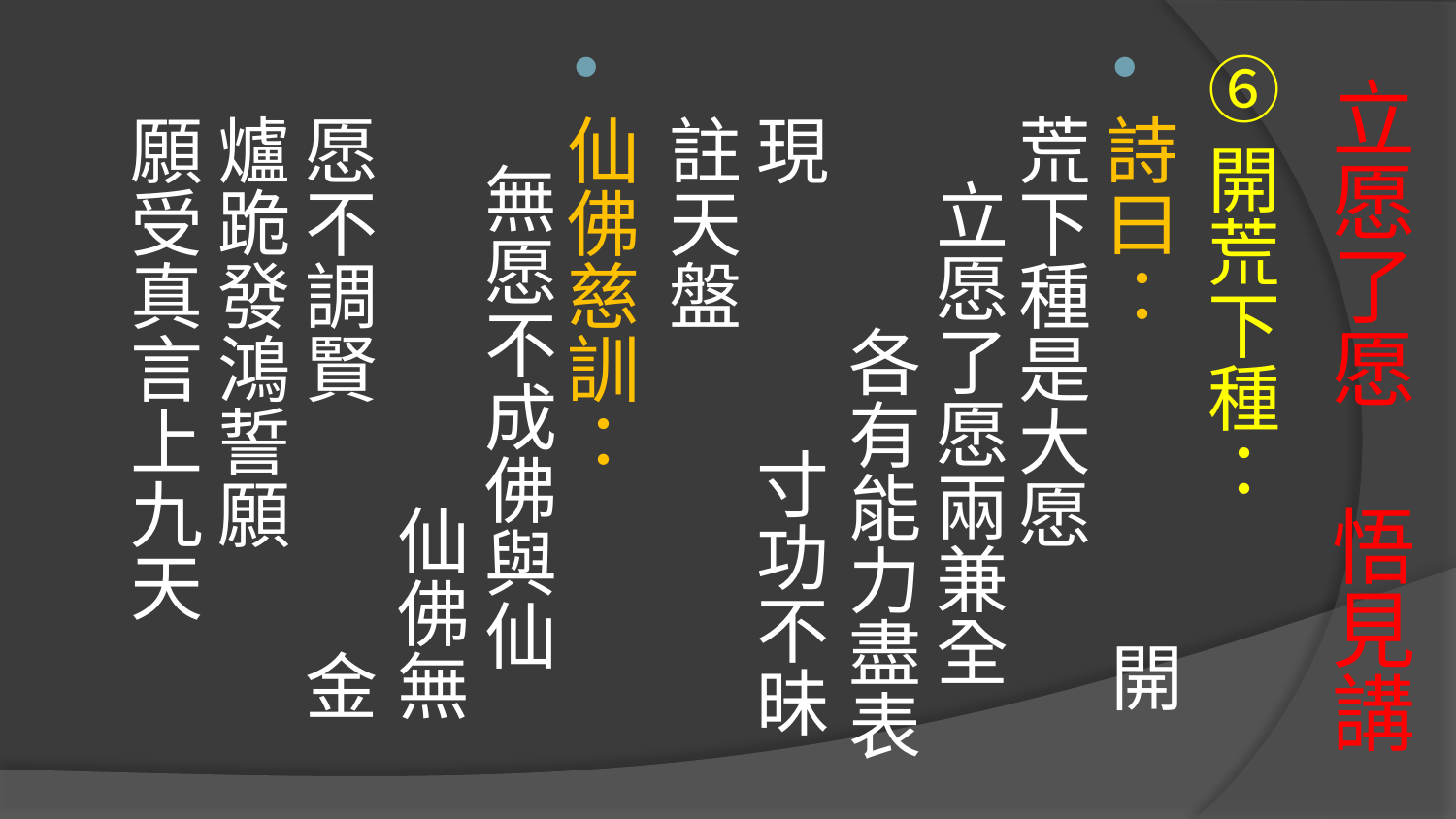

⑥開荒下種：
詩曰：                   開荒下種是大愿                  立愿了愿兩兼全                   各有能力盡表現                寸功不昧註天盤
仙佛慈訓：                      無愿不成佛與仙                               仙佛無愿不調賢               金爐跪發鴻誓願              願受真言上九天

# 立愿了愿     悟見講